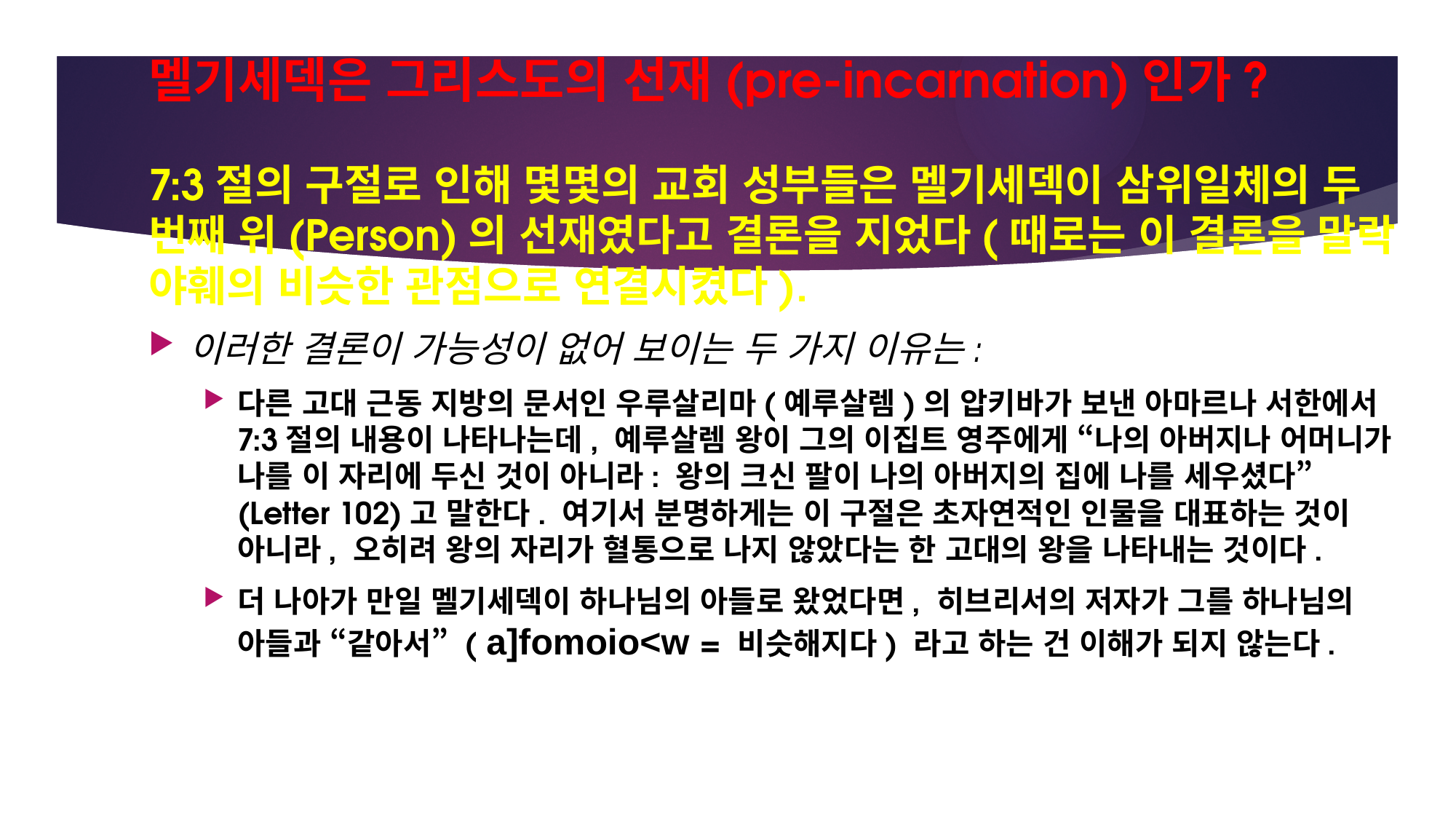

# 멜기세덱은 그리스도의 선재(pre-incarnation)인가?
7:3절의 구절로 인해 몇몇의 교회 성부들은 멜기세덱이 삼위일체의 두 번째 위(Person)의 선재였다고 결론을 지었다(때로는 이 결론을 말락 야훼의 비슷한 관점으로 연결시켰다).
이러한 결론이 가능성이 없어 보이는 두 가지 이유는:
다른 고대 근동 지방의 문서인 우루살리마(예루살렘)의 압키바가 보낸 아마르나 서한에서 7:3절의 내용이 나타나는데, 예루살렘 왕이 그의 이집트 영주에게 “나의 아버지나 어머니가 나를 이 자리에 두신 것이 아니라: 왕의 크신 팔이 나의 아버지의 집에 나를 세우셨다” (Letter 102)고 말한다. 여기서 분명하게는 이 구절은 초자연적인 인물을 대표하는 것이 아니라, 오히려 왕의 자리가 혈통으로 나지 않았다는 한 고대의 왕을 나타내는 것이다.
더 나아가 만일 멜기세덱이 하나님의 아들로 왔었다면, 히브리서의 저자가 그를 하나님의 아들과 “같아서” ( a]fomoio<w = 비슷해지다) 라고 하는 건 이해가 되지 않는다.